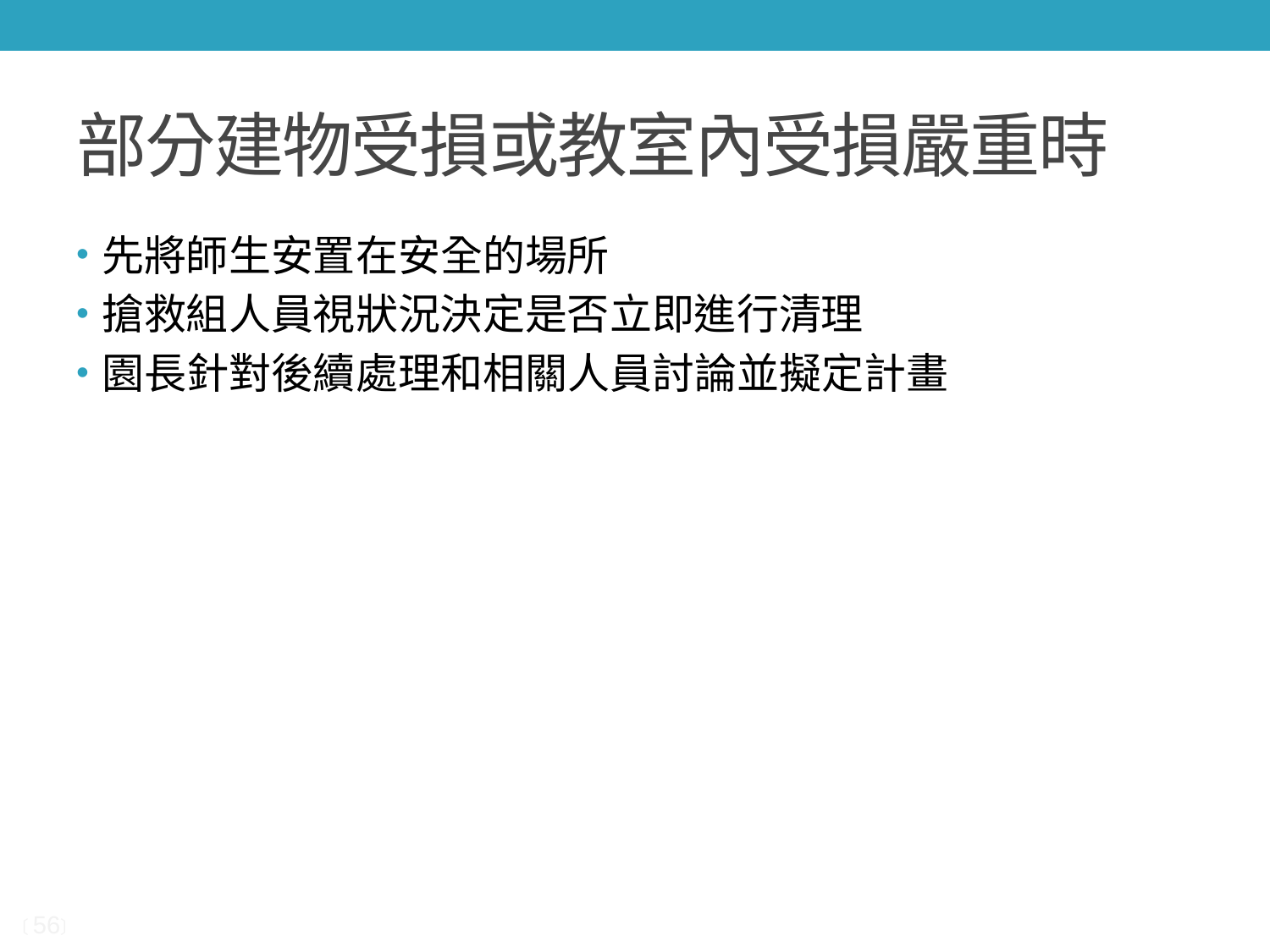

# 部分建物受損或教室內受損嚴重時
先將師生安置在安全的場所
搶救組人員視狀況決定是否立即進行清理
園長針對後續處理和相關人員討論並擬定計畫